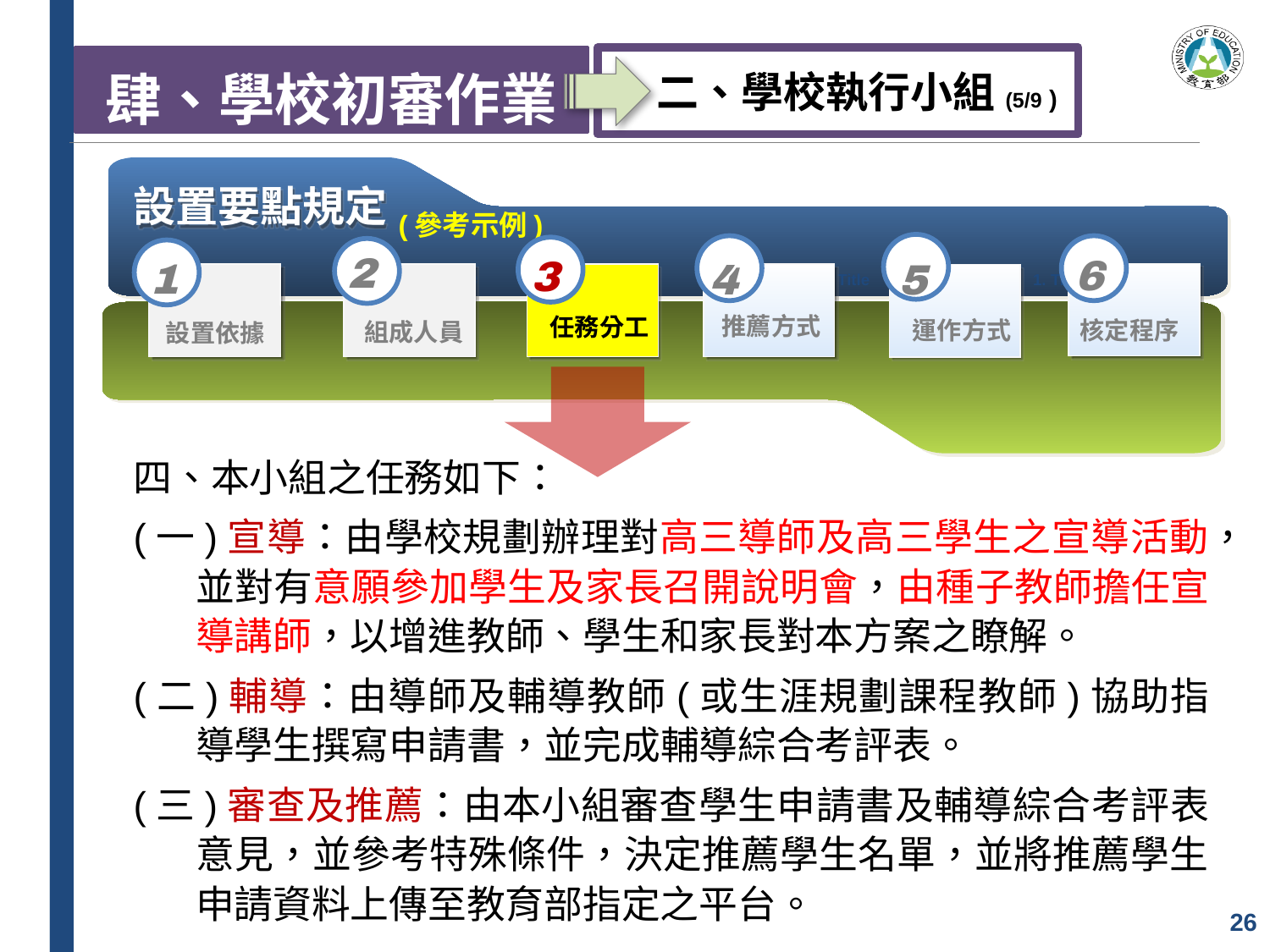

肆、學校初審作業
二、學校執行小組(5/9 ))

設置要點規定

(參考示例)

2

6
3
1
4
5
2. Title
3. Title
1. Title
1. Title
1. Title

設置依據

推薦方式
任務分工

運作方式
核定程序
組成人員

四、本小組之任務如下：
(一)宣導：由學校規劃辦理對高三導師及高三學生之宣導活動，並對有意願參加學生及家長召開說明會，由種子教師擔任宣導講師，以增進教師、學生和家長對本方案之瞭解。
(二)輔導：由導師及輔導教師(或生涯規劃課程教師)協助指導學生撰寫申請書，並完成輔導綜合考評表。
(三)審查及推薦：由本小組審查學生申請書及輔導綜合考評表意見，並參考特殊條件，決定推薦學生名單，並將推薦學生申請資料上傳至教育部指定之平台。
26
26